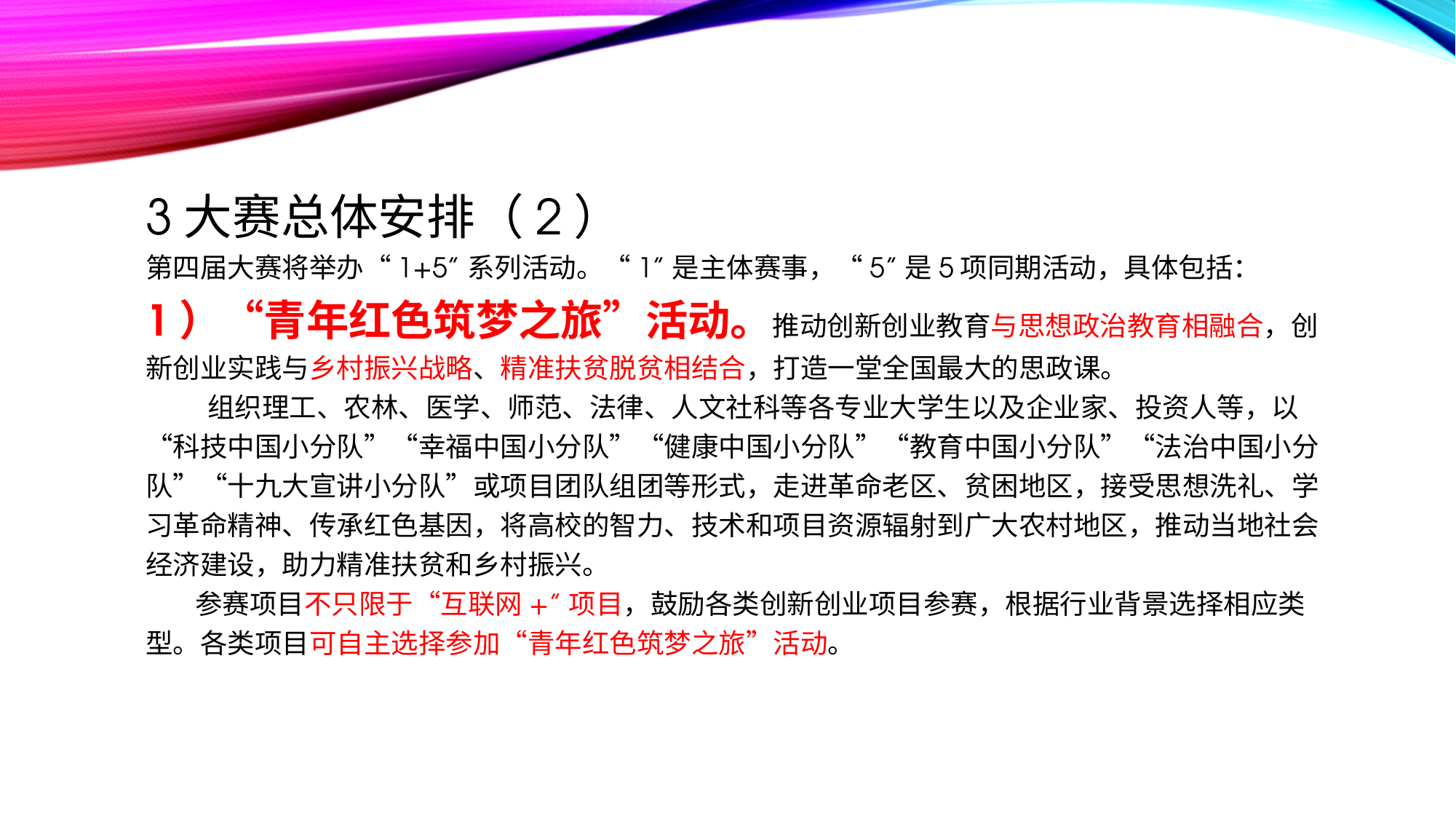

3大赛总体安排（2）
第四届大赛将举办“1+5”系列活动。“1”是主体赛事，“5”是5项同期活动，具体包括：
1）“青年红色筑梦之旅”活动。推动创新创业教育与思想政治教育相融合，创新创业实践与乡村振兴战略、精准扶贫脱贫相结合，打造一堂全国最大的思政课。
         组织理工、农林、医学、师范、法律、人文社科等各专业大学生以及企业家、投资人等，以“科技中国小分队”“幸福中国小分队”“健康中国小分队”“教育中国小分队”“法治中国小分队”“十九大宣讲小分队”或项目团队组团等形式，走进革命老区、贫困地区，接受思想洗礼、学习革命精神、传承红色基因，将高校的智力、技术和项目资源辐射到广大农村地区，推动当地社会经济建设，助力精准扶贫和乡村振兴。
       参赛项目不只限于“互联网+”项目，鼓励各类创新创业项目参赛，根据行业背景选择相应类型。各类项目可自主选择参加“青年红色筑梦之旅”活动。